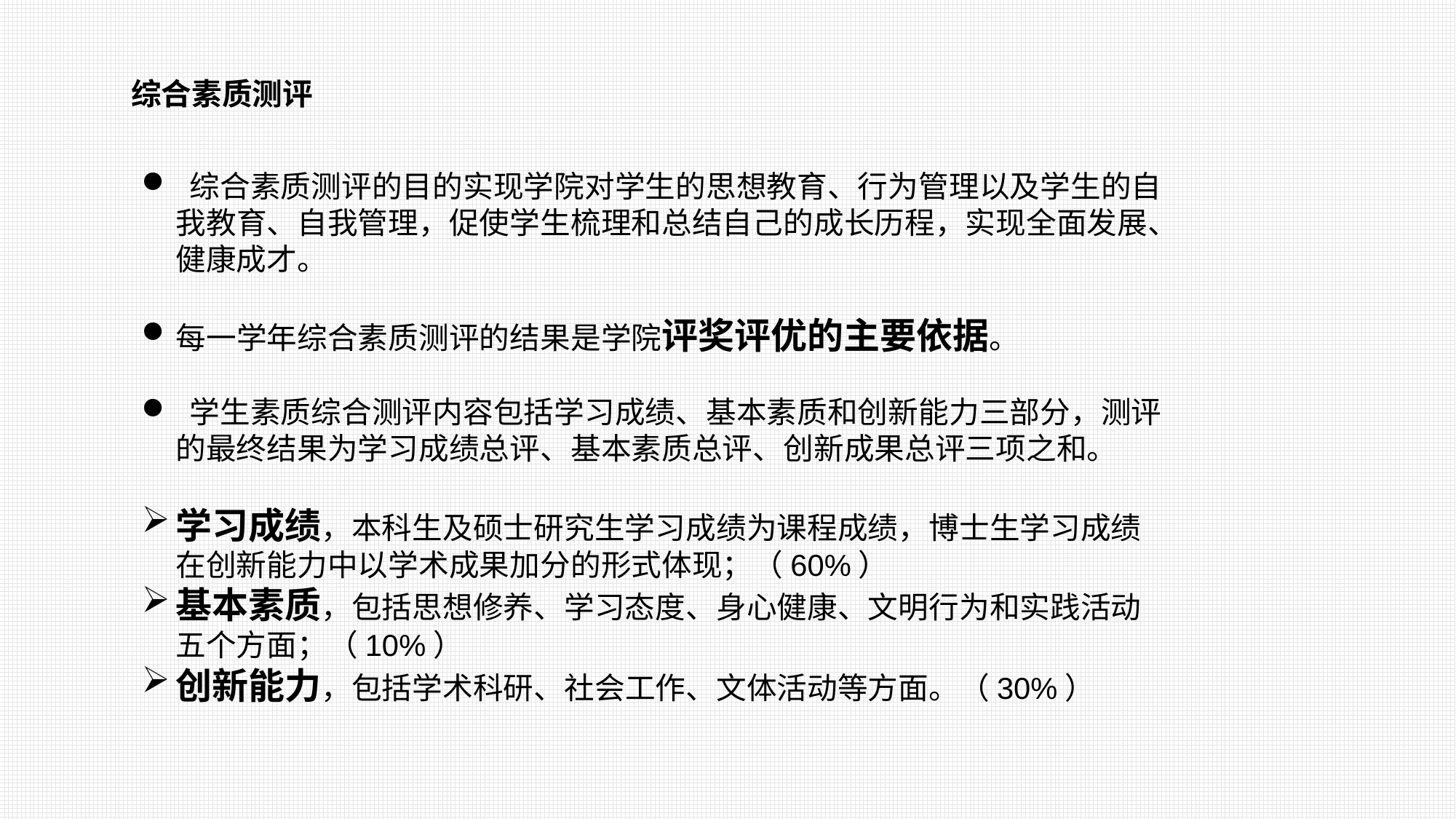

综合素质测评

 综合素质测评的目的实现学院对学生的思想教育、行为管理以及学生的自我教育、自我管理，促使学生梳理和总结自己的成长历程，实现全面发展、健康成才。

每一学年综合素质测评的结果是学院评奖评优的主要依据。

 学生素质综合测评内容包括学习成绩、基本素质和创新能力三部分，测评的最终结果为学习成绩总评、基本素质总评、创新成果总评三项之和。

学习成绩，本科生及硕士研究生学习成绩为课程成绩，博士生学习成绩在创新能力中以学术成果加分的形式体现；（60%）
基本素质，包括思想修养、学习态度、身心健康、文明行为和实践活动五个方面；（10%）
创新能力，包括学术科研、社会工作、文体活动等方面。（30%）